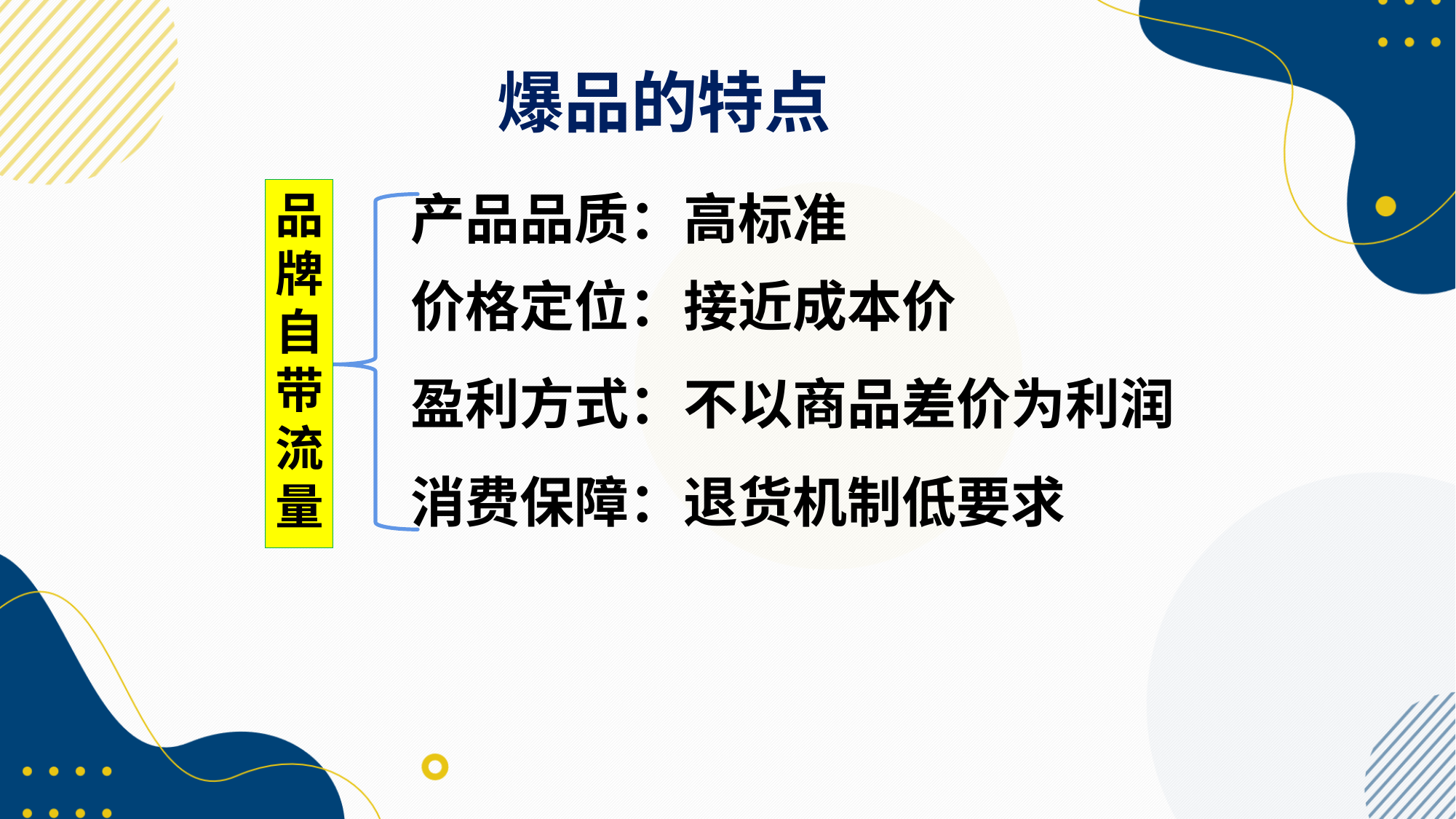

爆品的特点
品
牌
自
带
流
量
产品品质：高标准

价格定位：接近成本价
盈利方式：不以商品差价为利润
消费保障：退货机制低要求